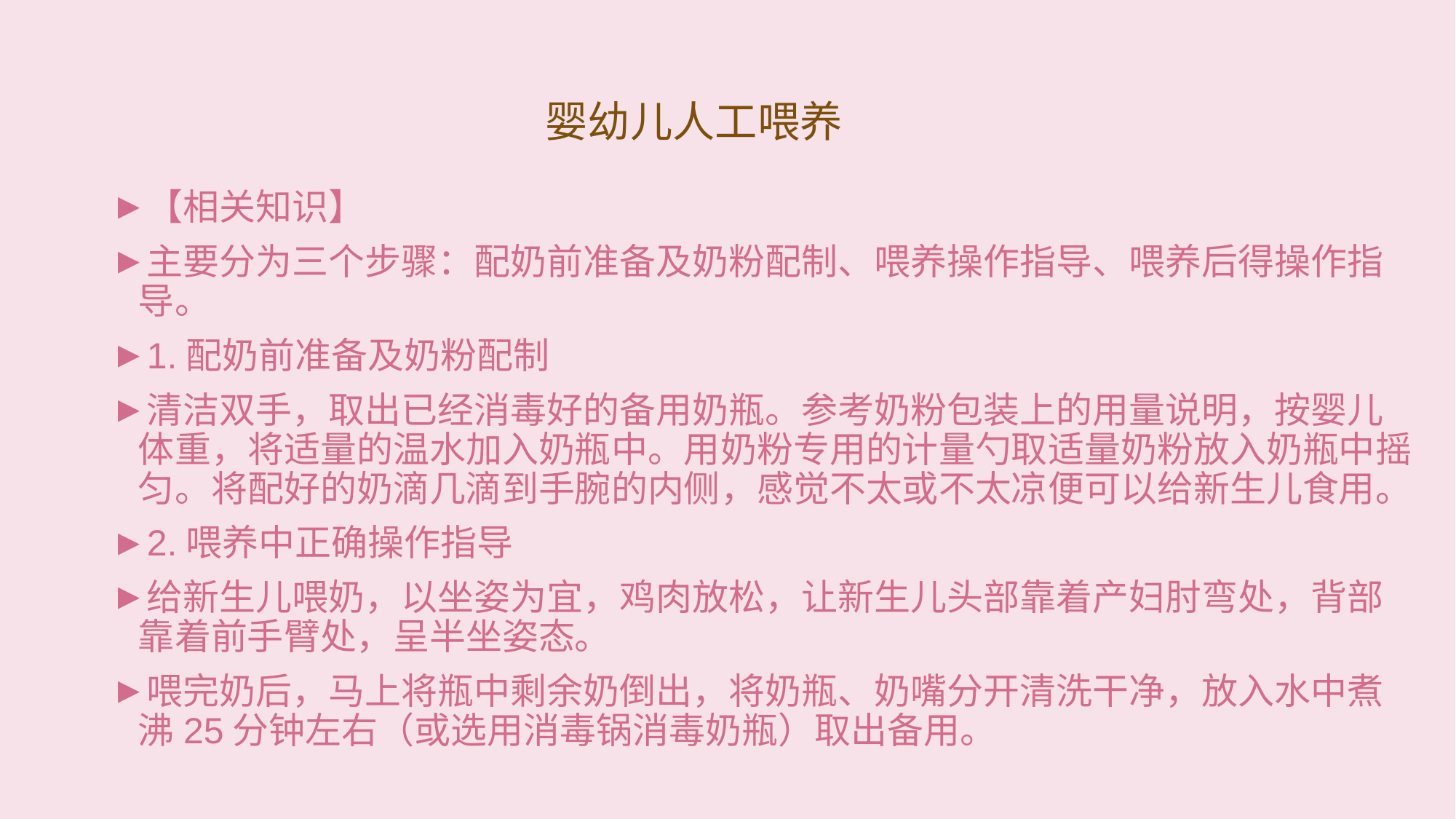

# 婴幼儿人工喂养
【相关知识】
主要分为三个步骤：配奶前准备及奶粉配制、喂养操作指导、喂养后得操作指导。
1.配奶前准备及奶粉配制
清洁双手，取出已经消毒好的备用奶瓶。参考奶粉包装上的用量说明，按婴儿体重，将适量的温水加入奶瓶中。用奶粉专用的计量勺取适量奶粉放入奶瓶中摇匀。将配好的奶滴几滴到手腕的内侧，感觉不太或不太凉便可以给新生儿食用。
2.喂养中正确操作指导
给新生儿喂奶，以坐姿为宜，鸡肉放松，让新生儿头部靠着产妇肘弯处，背部靠着前手臂处，呈半坐姿态。
喂完奶后，马上将瓶中剩余奶倒出，将奶瓶、奶嘴分开清洗干净，放入水中煮沸25分钟左右（或选用消毒锅消毒奶瓶）取出备用。